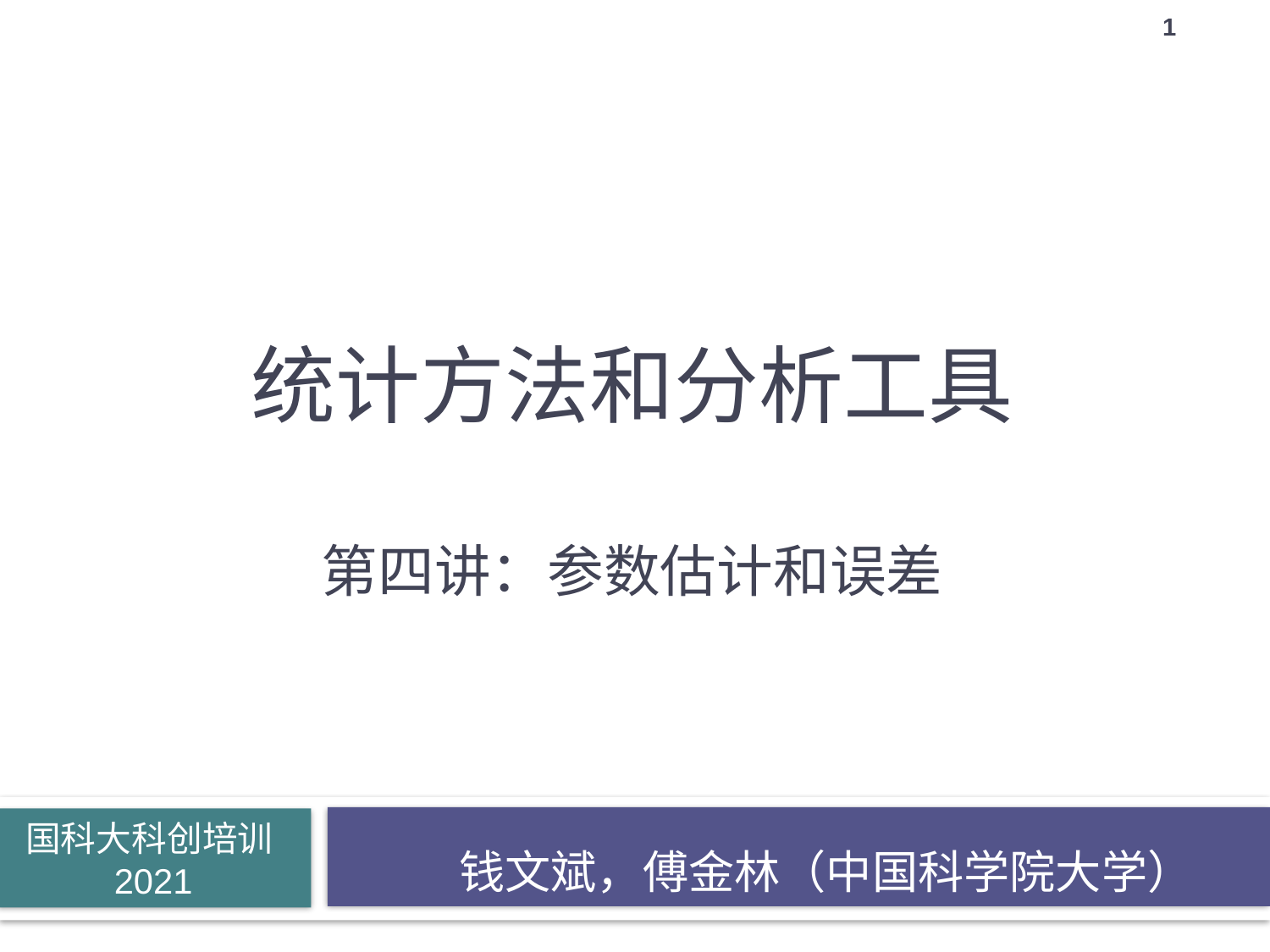

1
统计方法和分析工具
第四讲：参数估计和误差
国科大科创培训2021
钱文斌，傅金林（中国科学院大学）